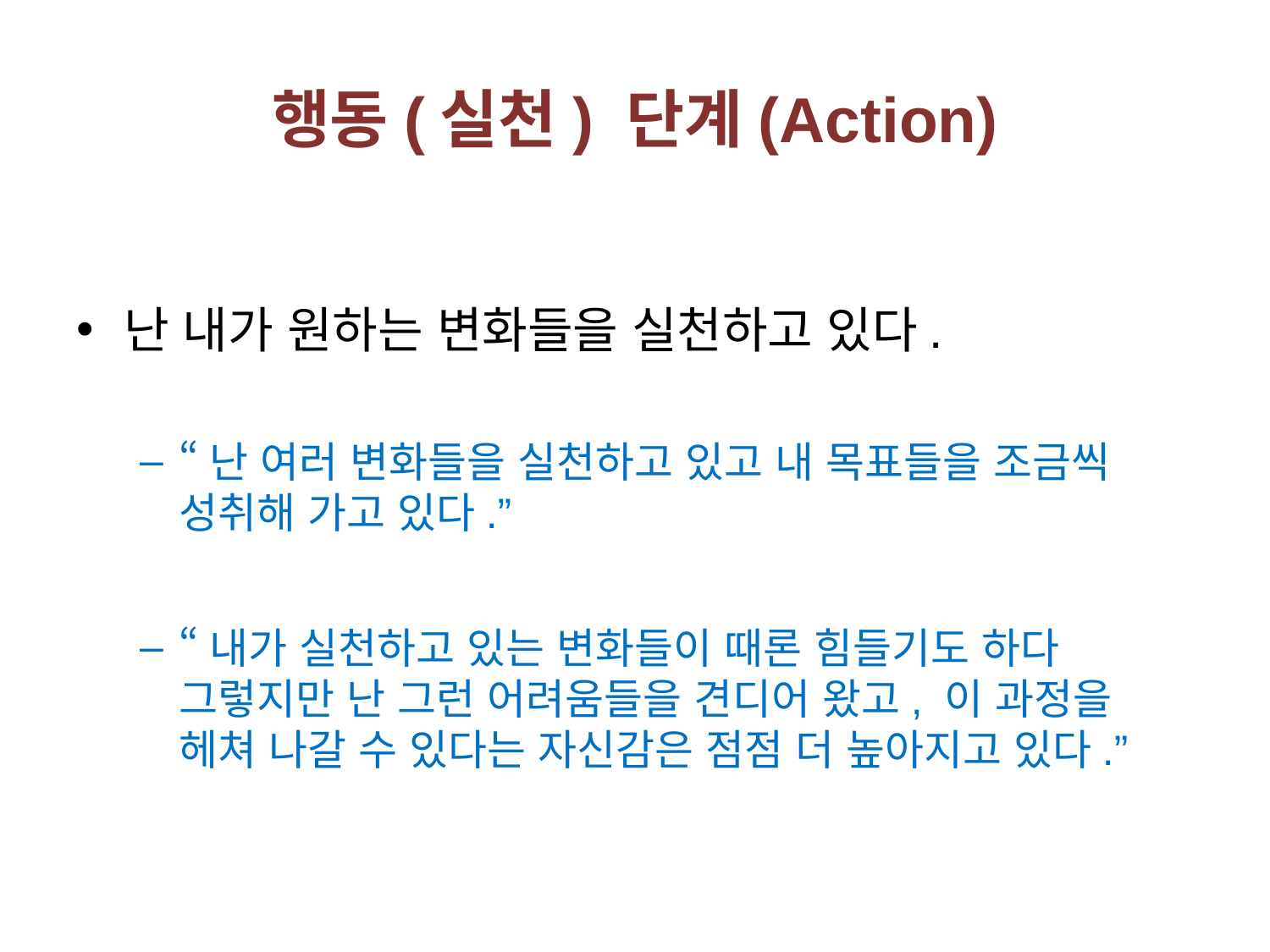

# 행동(실천) 단계(Action)
난 내가 원하는 변화들을 실천하고 있다.

“난 여러 변화들을 실천하고 있고 내 목표들을 조금씩 성취해 가고 있다.”

“내가 실천하고 있는 변화들이 때론 힘들기도 하다 그렇지만 난 그런 어려움들을 견디어 왔고, 이 과정을 헤쳐 나갈 수 있다는 자신감은 점점 더 높아지고 있다.”